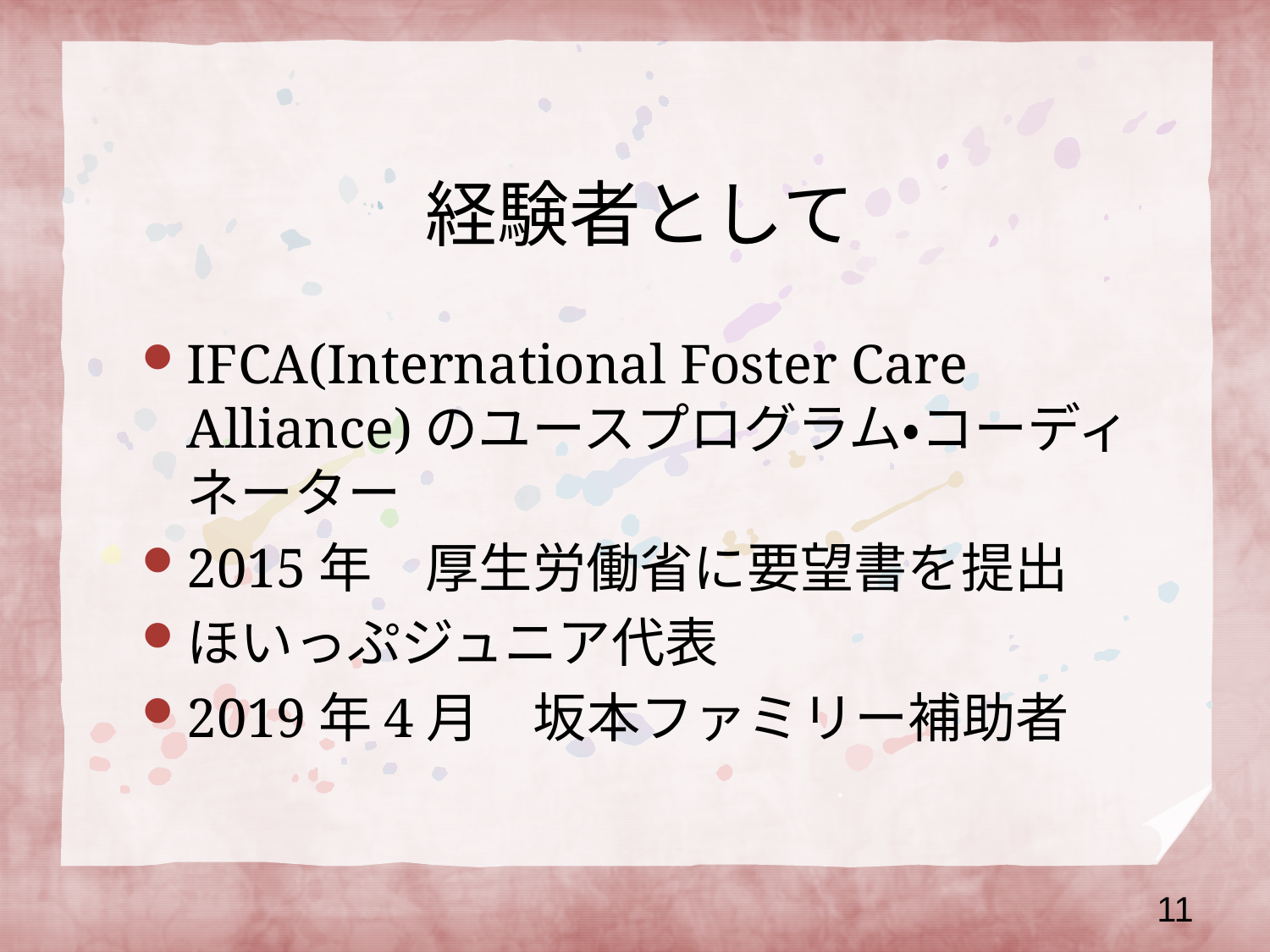

# 経験者として
IFCA(International Foster Care Alliance)のユースプログラム・コーディネーター
2015年　厚生労働省に要望書を提出
ほいっぷジュニア代表
2019年4月　坂本ファミリー補助者

11